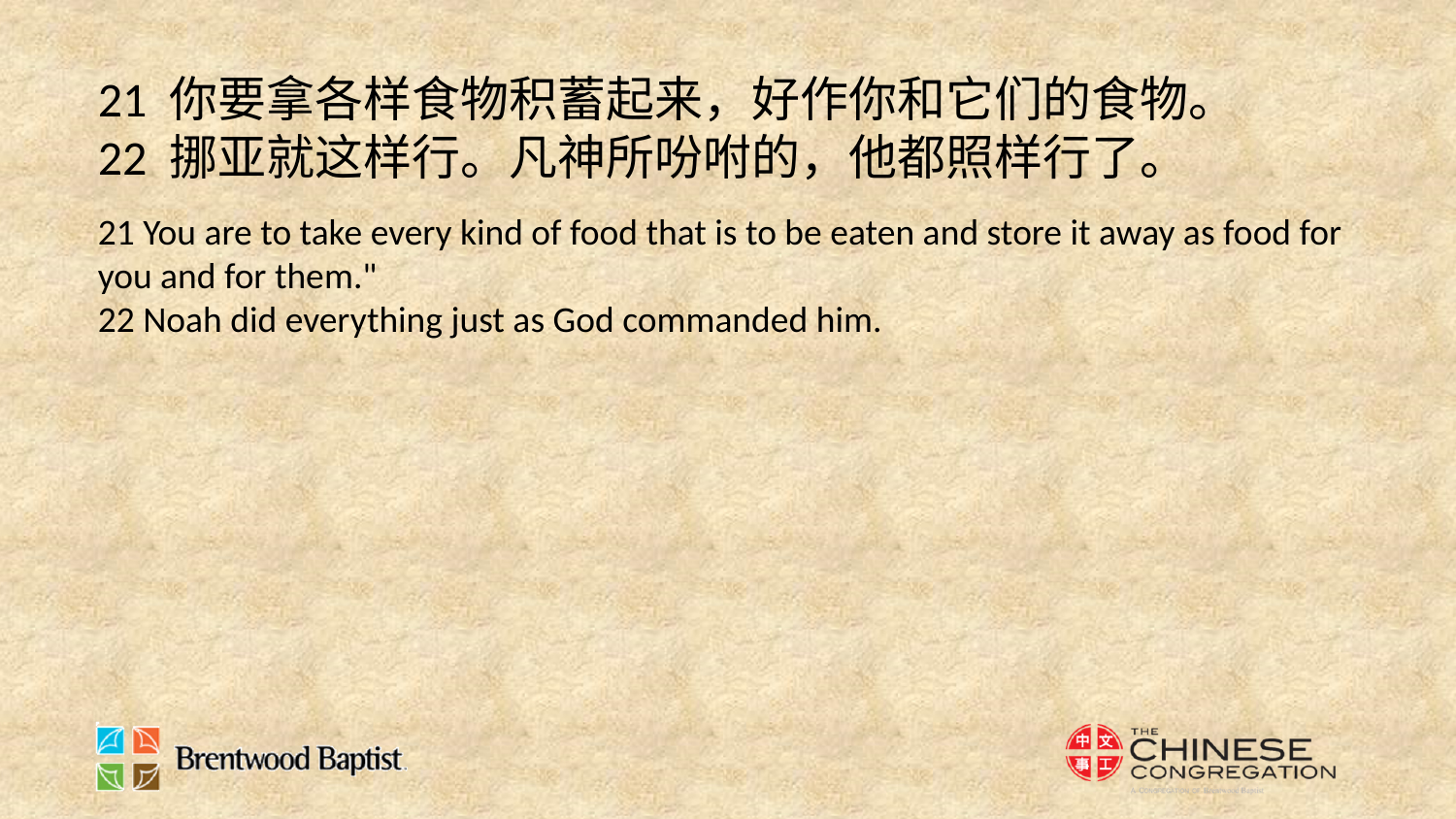

21 你要拿各样食物积蓄起来，好作你和它们的食物。
22 挪亚就这样行。凡神所吩咐的，他都照样行了。

21 You are to take every kind of food that is to be eaten and store it away as food for you and for them."
22 Noah did everything just as God commanded him.